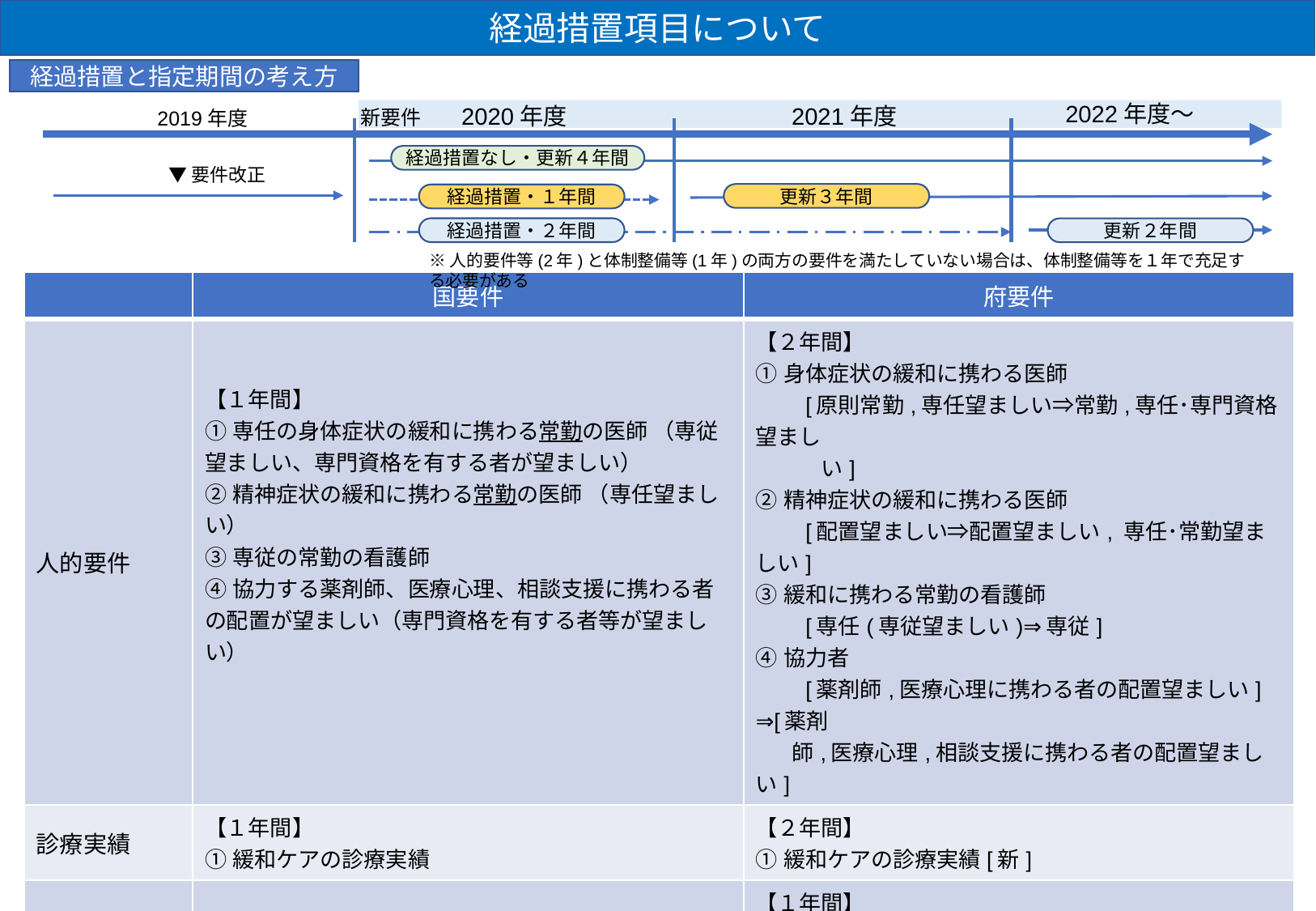

経過措置項目について
経過措置と指定期間の考え方
2022年度～
2020年度
2021年度
新要件
2019年度
経過措置なし・更新４年間
更新３年間
経過措置・１年間
経過措置・２年間
更新２年間

▼要件改正
※人的要件等(2年)と体制整備等(1年)の両方の要件を満たしていない場合は、体制整備等を１年で充足する必要がある
|  | 国要件 | 府要件 |
| --- | --- | --- |
| 人的要件 | 【１年間】 ①専任の身体症状の緩和に携わる常勤の医師 （専従望ましい、専門資格を有する者が望ましい） ②精神症状の緩和に携わる常勤の医師 （専任望ましい） ③専従の常勤の看護師 ④協力する薬剤師、医療心理、相談支援に携わる者の配置が望ましい（専門資格を有する者等が望ましい） | 【２年間】 ①身体症状の緩和に携わる医師 　　[原則常勤,専任望ましい⇒常勤,専任･専門資格望まし　　 　　　い] ②精神症状の緩和に携わる医師 　　[配置望ましい⇒配置望ましい, 専任･常勤望ましい] ③緩和に携わる常勤の看護師 　　[専任(専従望ましい)⇒専従] ④協力者 　　[薬剤師,医療心理に携わる者の配置望ましい] ⇒[薬剤 　 師,医療心理,相談支援に携わる者の配置望ましい] |
| 診療実績 | 【１年間】 ①緩和ケアの診療実績 | 【２年間】 ①緩和ケアの診療実績[新] |
| 体制整備等 |  | 【１年間】 ①緩和的放射線治療の提供体制整備[新] ②化学療法室における苦痛のスクリーニング[新] ③がん患者家族が心の悩み等を語り合う場の設置[望ましい　 　⇒必須化] ④緩和ケア研修を修了する体制整備[望ましい⇒必須化] |